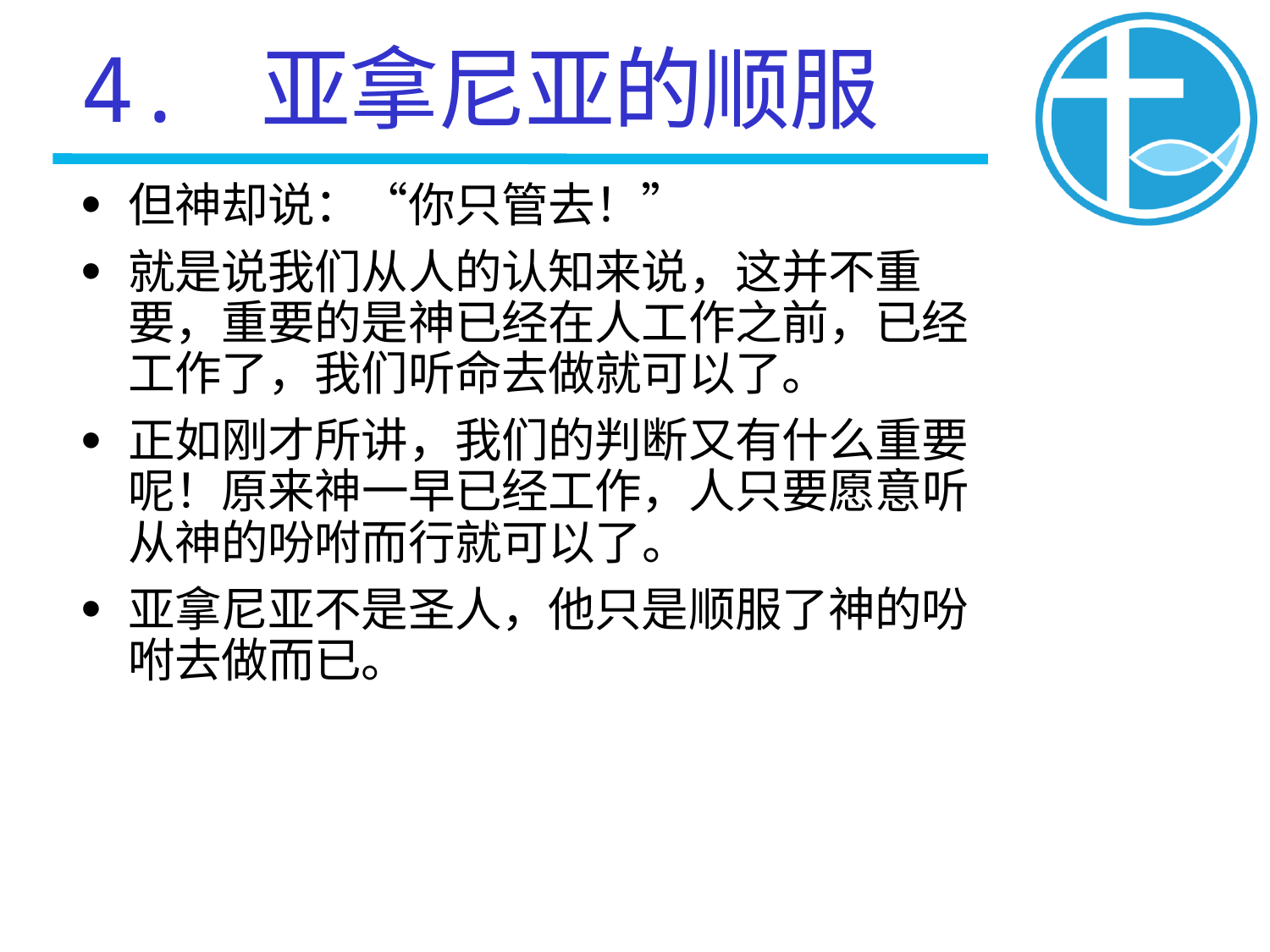

# 4. 亚拿尼亚的顺服
但神却说：“你只管去！”
就是说我们从人的认知来说，这并不重要，重要的是神已经在人工作之前，已经工作了，我们听命去做就可以了。
正如刚才所讲，我们的判断又有什么重要呢！原来神一早已经工作，人只要愿意听从神的吩咐而行就可以了。
亚拿尼亚不是圣人，他只是顺服了神的吩咐去做而已。